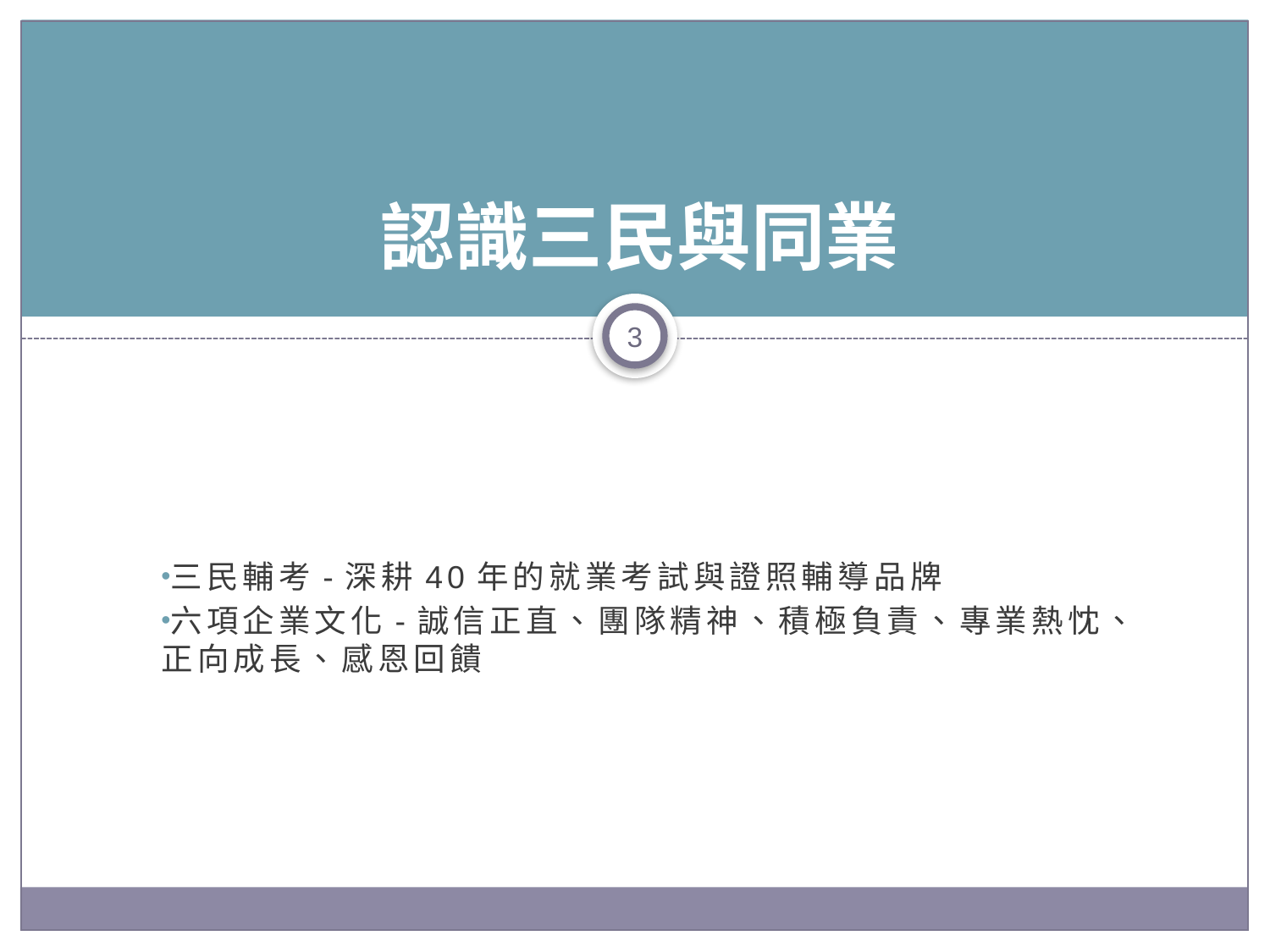

# 認識三民與同業
3
三民輔考-深耕40年的就業考試與證照輔導品牌
六項企業文化-誠信正直、團隊精神、積極負責、專業熱忱、正向成長、感恩回饋